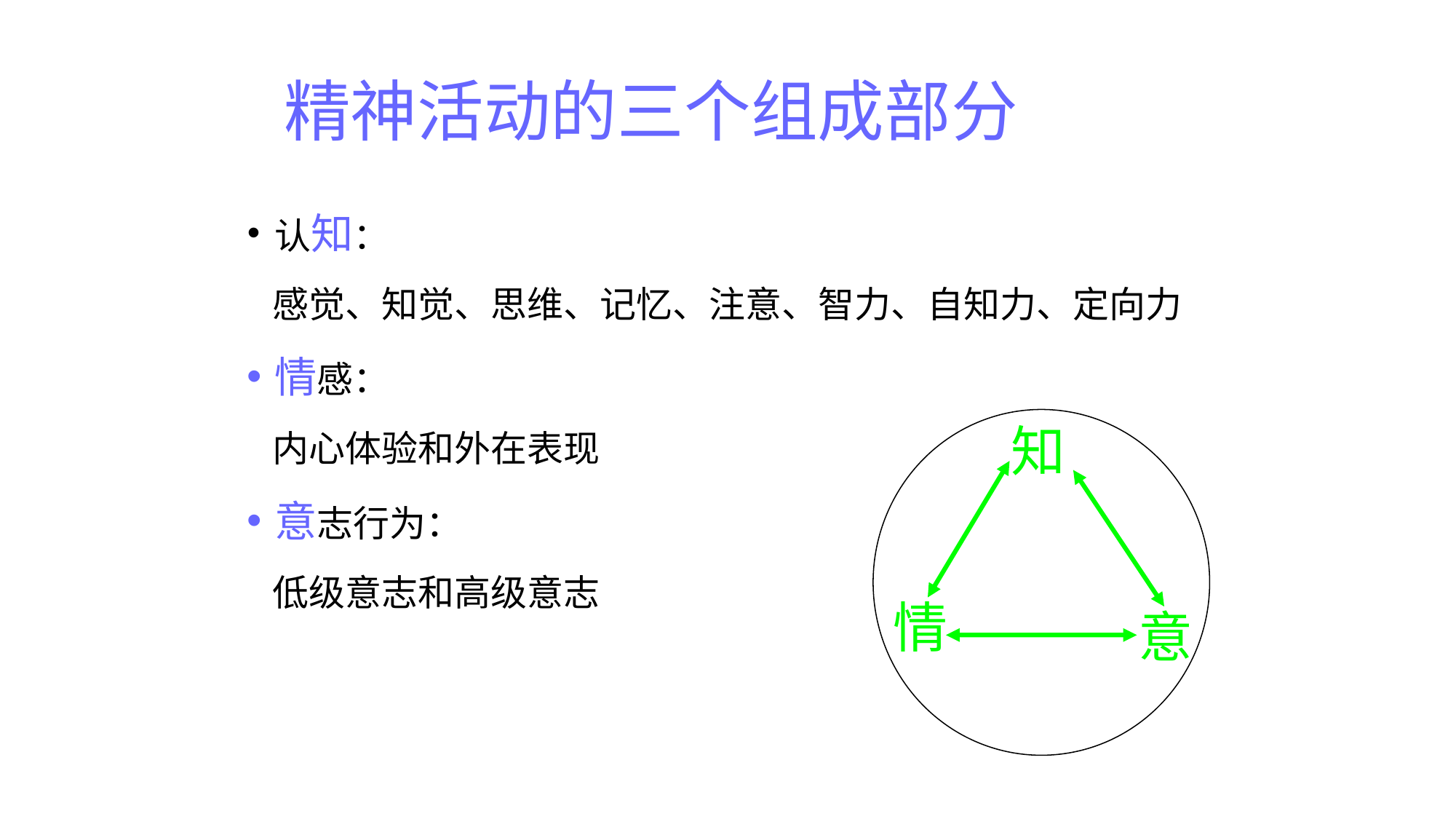

# 精神活动的三个组成部分
认知：
  感觉、知觉、思维、记忆、注意、智力、自知力、定向力
情感：
  内心体验和外在表现
意志行为：
  低级意志和高级意志

知

情
意

13